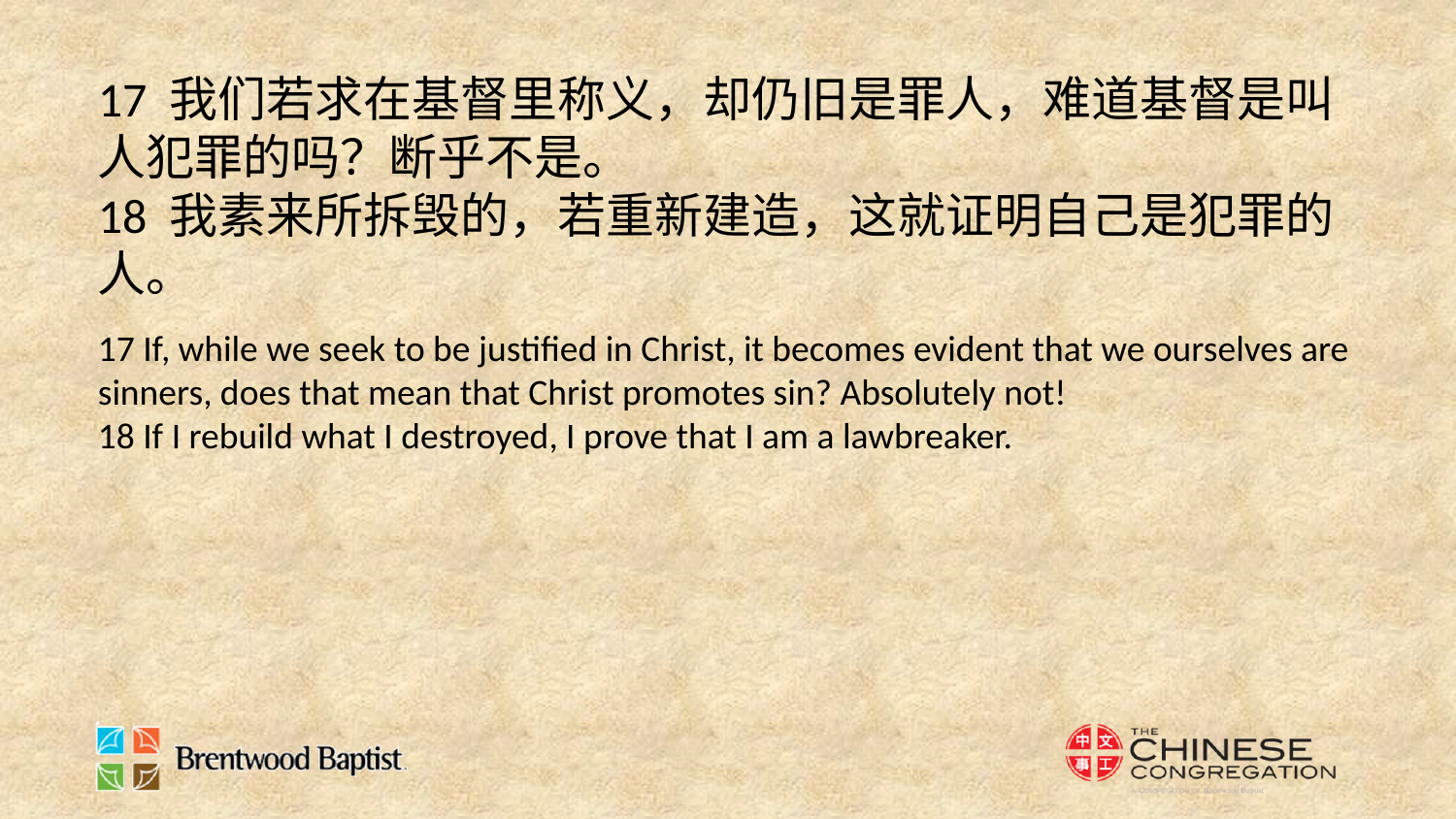

17 我们若求在基督里称义，却仍旧是罪人，难道基督是叫人犯罪的吗？断乎不是。
18 我素来所拆毁的，若重新建造，这就证明自己是犯罪的人。

17 If, while we seek to be justified in Christ, it becomes evident that we ourselves are sinners, does that mean that Christ promotes sin? Absolutely not!
18 If I rebuild what I destroyed, I prove that I am a lawbreaker.